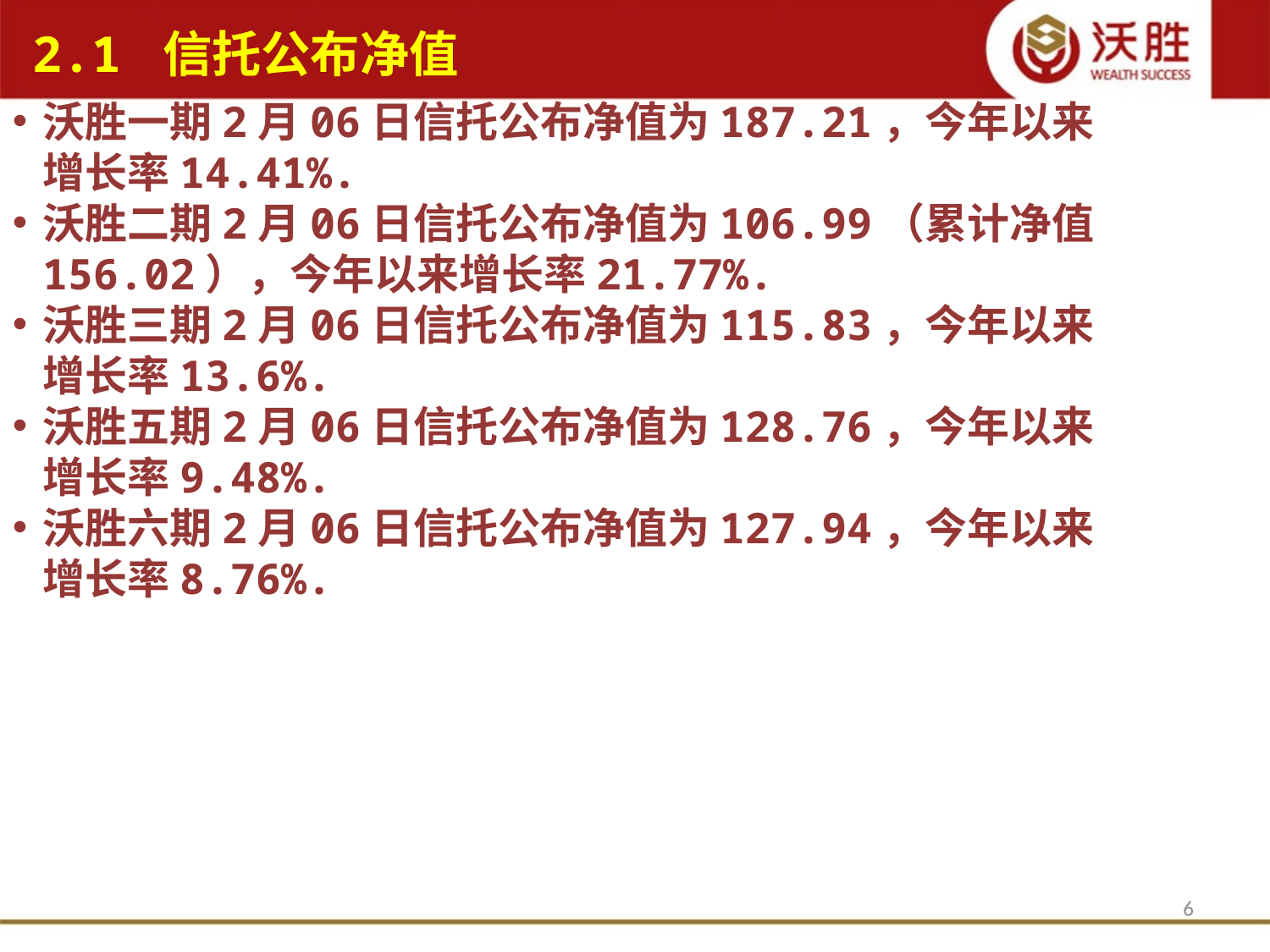

2.1 信托公布净值
沃胜一期2月06日信托公布净值为187.21，今年以来增长率14.41%.
沃胜二期2月06日信托公布净值为106.99（累计净值156.02），今年以来增长率21.77%.
沃胜三期2月06日信托公布净值为115.83，今年以来增长率13.6%.
沃胜五期2月06日信托公布净值为128.76，今年以来增长率9.48%.
沃胜六期2月06日信托公布净值为127.94，今年以来增长率8.76%.

6